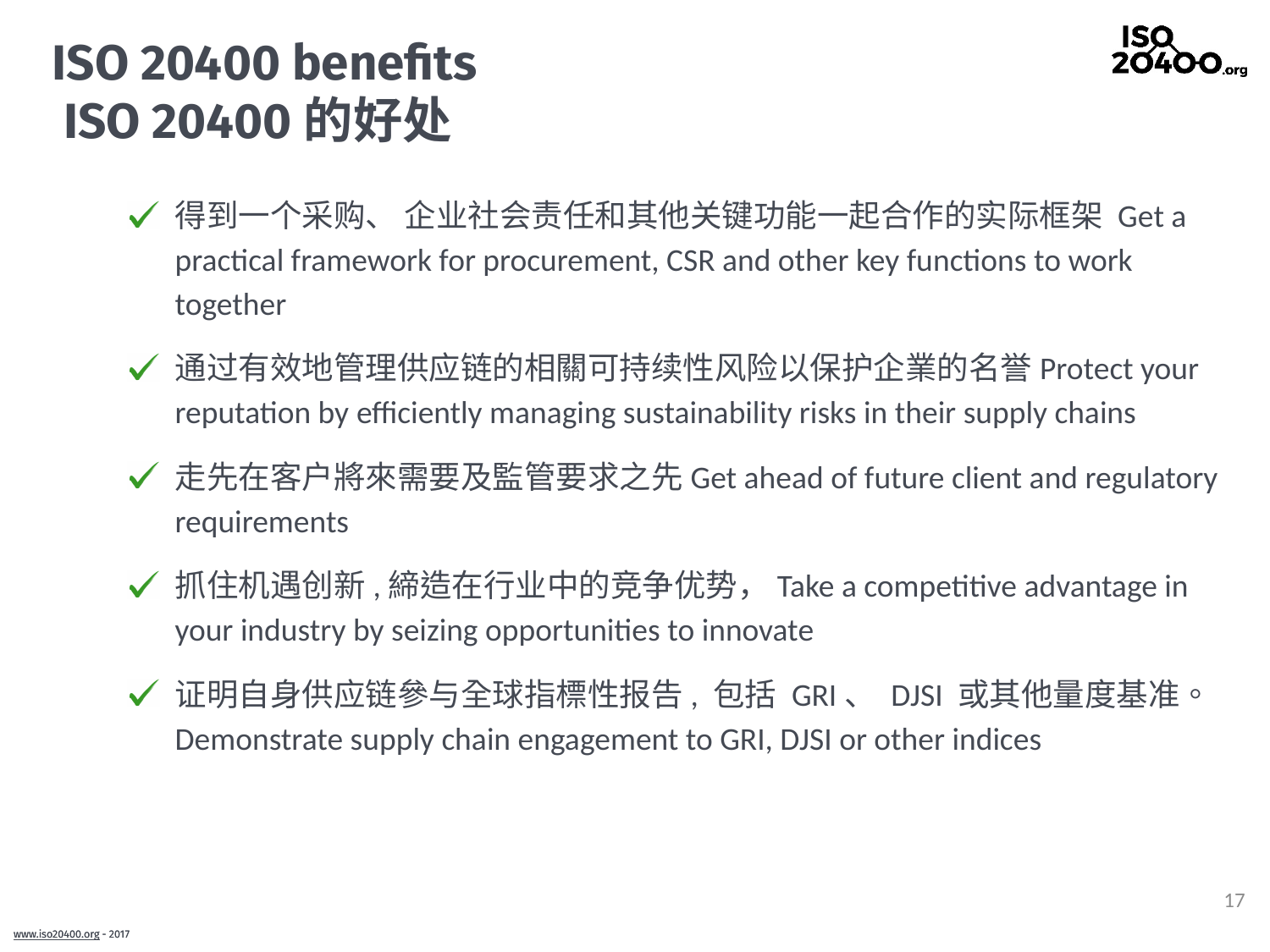

# ISO 20400 benefits ISO 20400的好处
得到一个采购、 企业社会责任和其他关键功能一起合作的实际框架 Get a practical framework for procurement, CSR and other key functions to work together
通过有效地管理供应链的相關可持续性风险以保护企業的名誉Protect your reputation by efficiently managing sustainability risks in their supply chains
走先在客户將來需要及監管要求之先Get ahead of future client and regulatory requirements
抓住机遇创新,締造在行业中的竞争优势，Take a competitive advantage in your industry by seizing opportunities to innovate
证明自身供应链參与全球指標性报告, 包括 GRI、 DJSI 或其他量度基准。Demonstrate supply chain engagement to GRI, DJSI or other indices
17